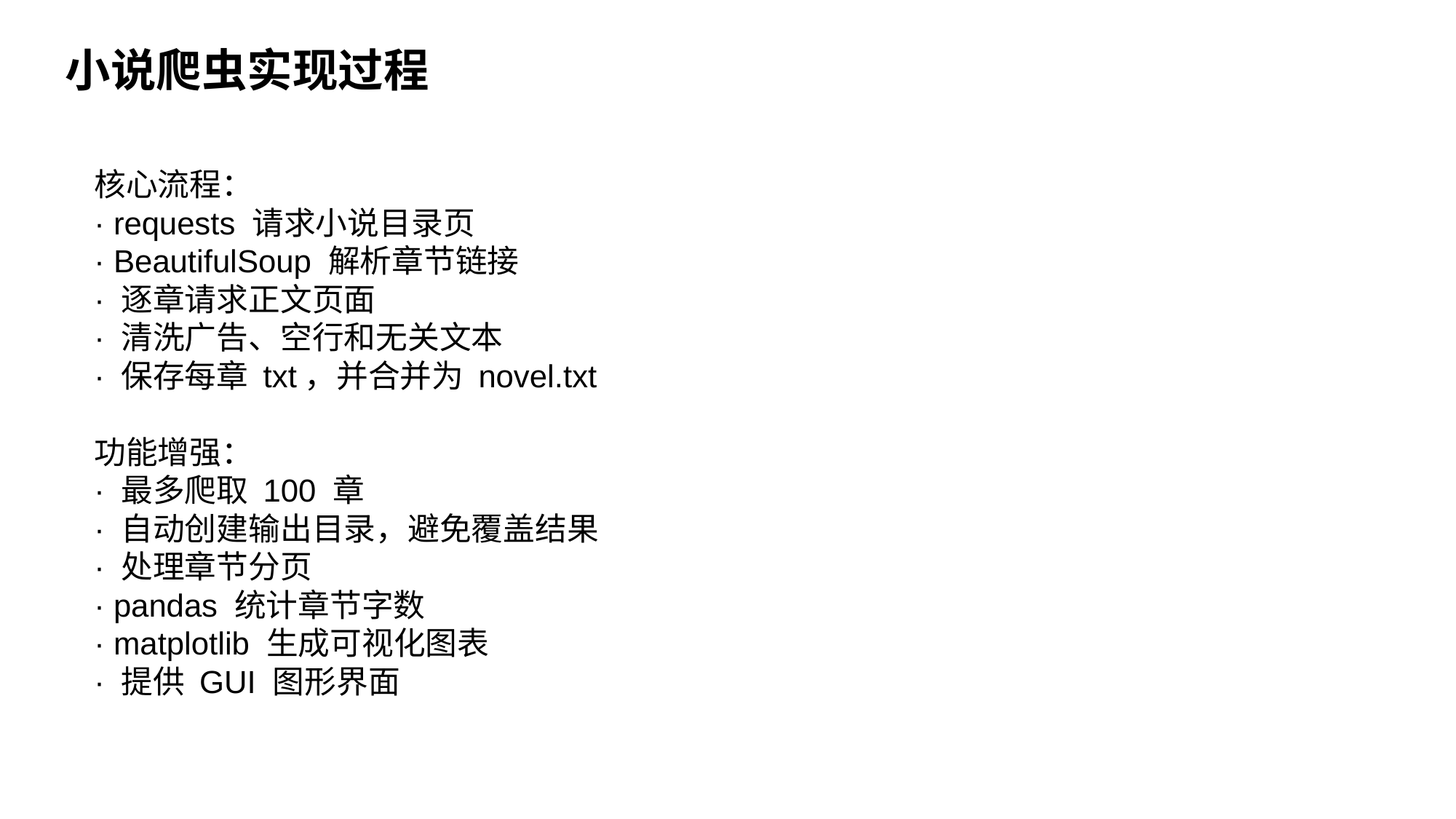

小说爬虫实现过程
核心流程：
· requests 请求小说目录页
· BeautifulSoup 解析章节链接
· 逐章请求正文页面
· 清洗广告、空行和无关文本
· 保存每章 txt，并合并为 novel.txt

功能增强：
· 最多爬取 100 章
· 自动创建输出目录，避免覆盖结果
· 处理章节分页
· pandas 统计章节字数
· matplotlib 生成可视化图表
· 提供 GUI 图形界面